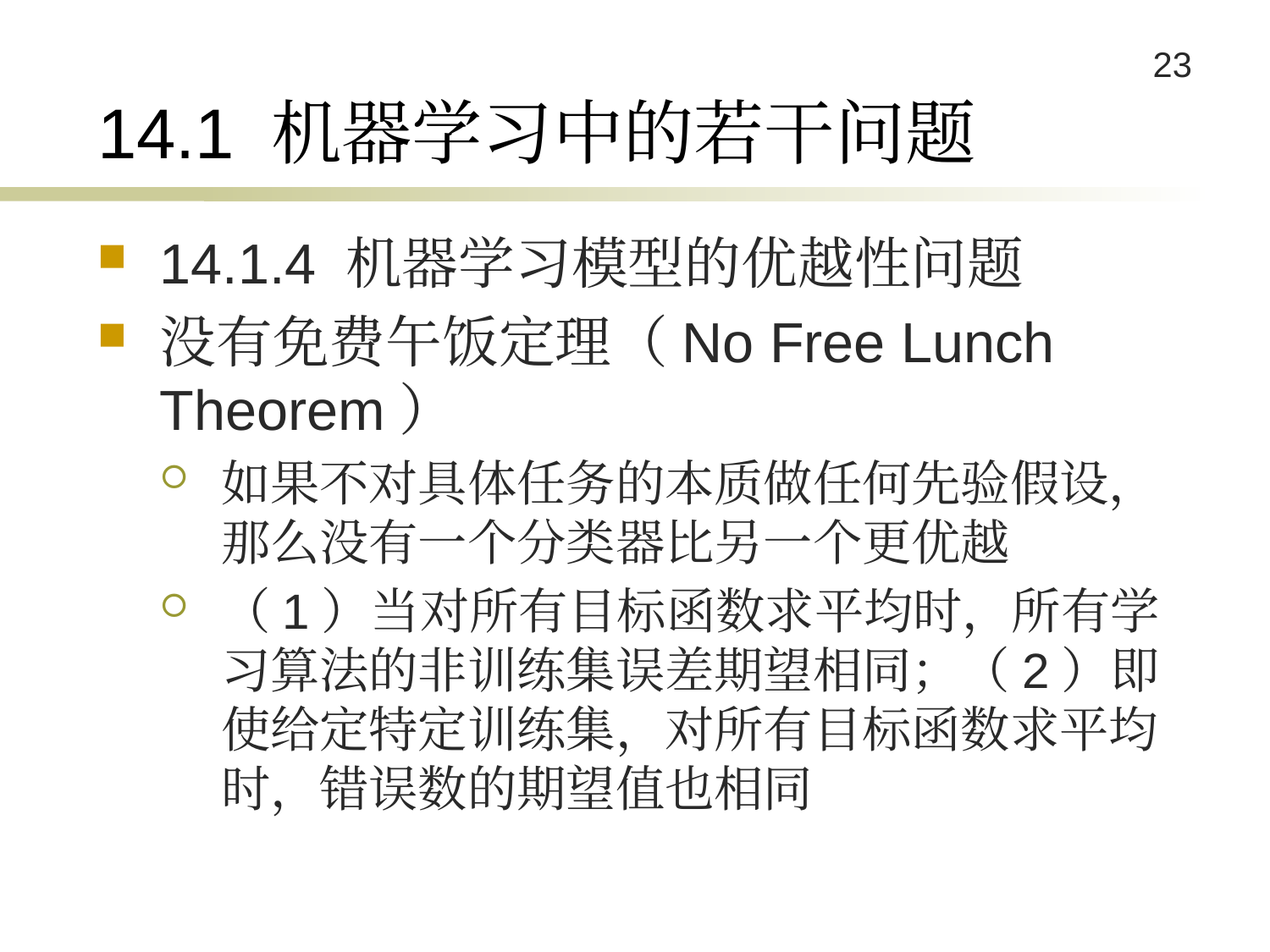

# 14.1 机器学习中的若干问题
14.1.4 机器学习模型的优越性问题
没有免费午饭定理（No Free Lunch Theorem）
如果不对具体任务的本质做任何先验假设，那么没有一个分类器比另一个更优越
（1）当对所有目标函数求平均时，所有学习算法的非训练集误差期望相同；（2）即使给定特定训练集，对所有目标函数求平均时，错误数的期望值也相同